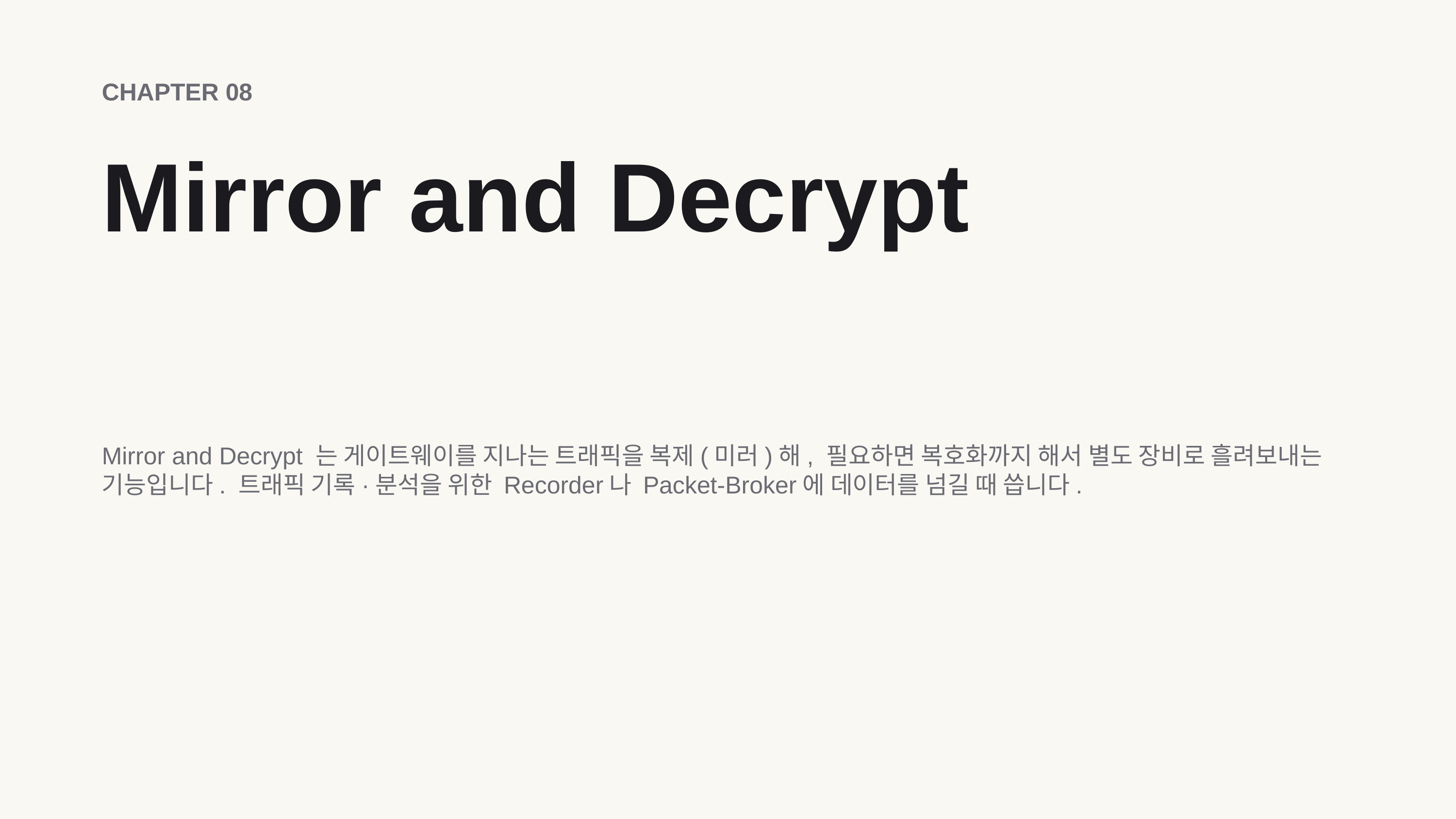

CHAPTER 08
Mirror and Decrypt
Mirror and Decrypt 는 게이트웨이를 지나는 트래픽을 복제(미러)해, 필요하면 복호화까지 해서 별도 장비로 흘려보내는 기능입니다. 트래픽 기록·분석을 위한 Recorder나 Packet-Broker에 데이터를 넘길 때 씁니다.